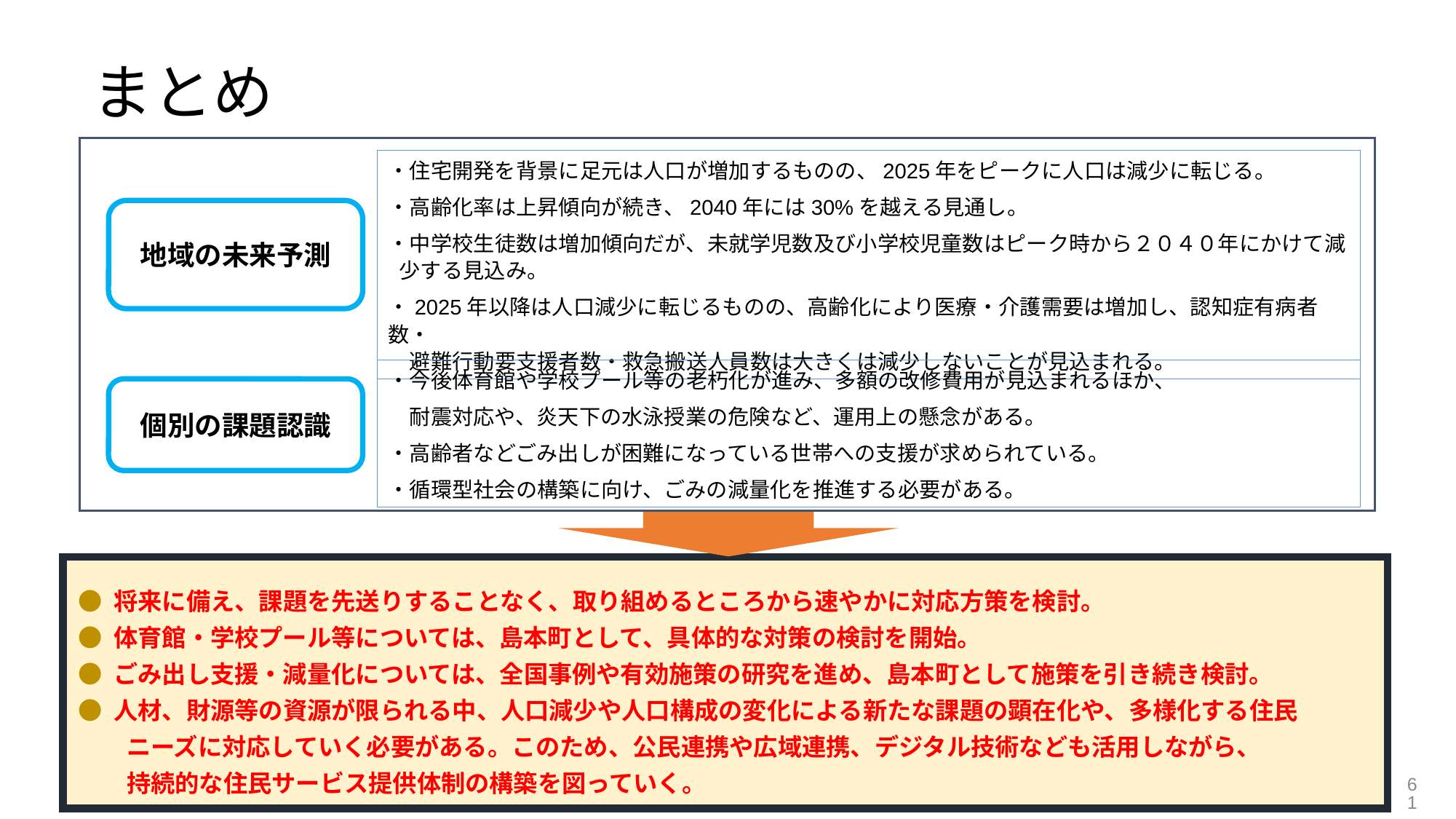

# まとめ

・住宅開発を背景に足元は人口が増加するものの、2025年をピークに人口は減少に転じる。
・高齢化率は上昇傾向が続き、2040年には30%を越える見通し。
・中学校生徒数は増加傾向だが、未就学児数及び小学校児童数はピーク時から２０４０年にかけて減少する見込み。
・2025年以降は人口減少に転じるものの、高齢化により医療・介護需要は増加し、認知症有病者数・
　避難行動要支援者数・救急搬送人員数は大きくは減少しないことが見込まれる。
地域の未来予測
・今後体育館や学校プール等の老朽化が進み、多額の改修費用が見込まれるほか、
　耐震対応や、炎天下の水泳授業の危険など、運用上の懸念がある。
・高齢者などごみ出しが困難になっている世帯への支援が求められている。
・循環型社会の構築に向け、ごみの減量化を推進する必要がある。
個別の課題認識

● 将来に備え、課題を先送りすることなく、取り組めるところから速やかに対応方策を検討。
● 体育館・学校プール等については、島本町として、具体的な対策の検討を開始。
● ごみ出し支援・減量化については、全国事例や有効施策の研究を進め、島本町として施策を引き続き検討。
● 人材、財源等の資源が限られる中、人口減少や人口構成の変化による新たな課題の顕在化や、多様化する住民
　　ニーズに対応していく必要がある。このため、公民連携や広域連携、デジタル技術なども活用しながら、
　　持続的な住民サービス提供体制の構築を図っていく。
61